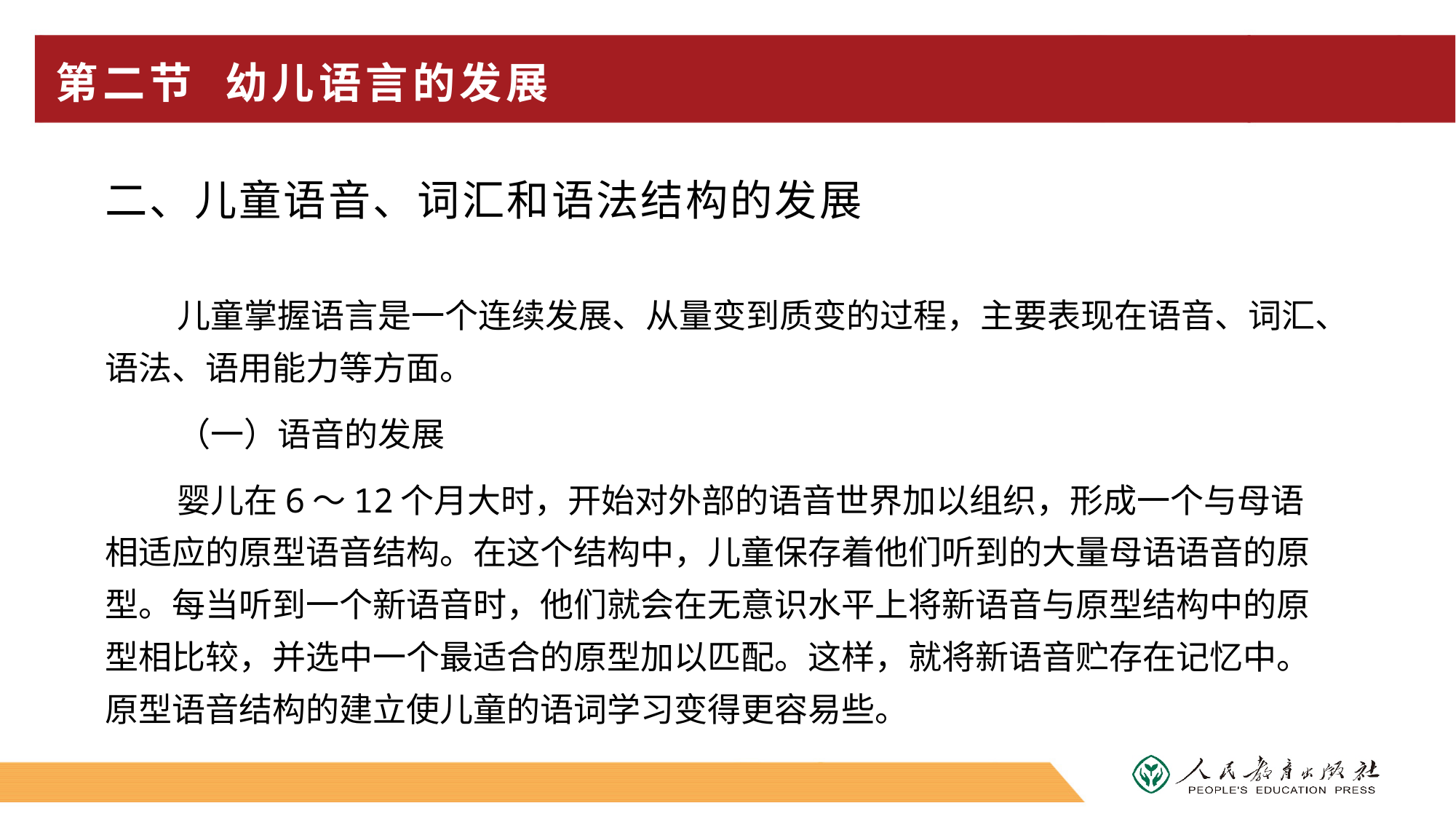

# 第二节  幼儿语言的发展
二、儿童语音、词汇和语法结构的发展
儿童掌握语言是一个连续发展、从量变到质变的过程，主要表现在语音、词汇、语法、语用能力等方面。
（一）语音的发展
婴儿在6～12个月大时，开始对外部的语音世界加以组织，形成一个与母语相适应的原型语音结构。在这个结构中，儿童保存着他们听到的大量母语语音的原型。每当听到一个新语音时，他们就会在无意识水平上将新语音与原型结构中的原型相比较，并选中一个最适合的原型加以匹配。这样，就将新语音贮存在记忆中。原型语音结构的建立使儿童的语词学习变得更容易些。